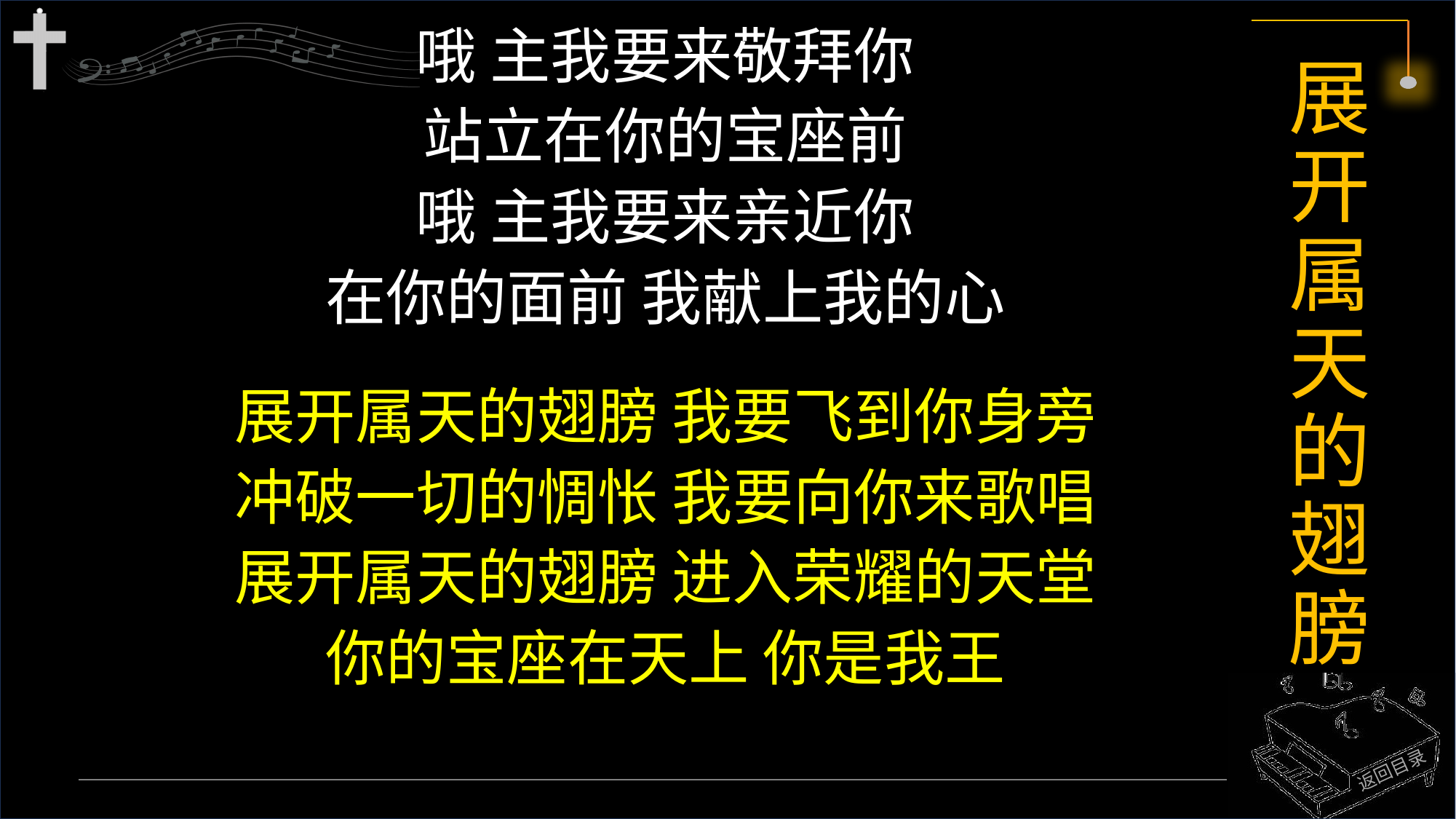

哦 主我要来敬拜你
站立在你的宝座前
哦 主我要来亲近你
在你的面前 我献上我的心

展开属天的翅膀 我要飞到你身旁
冲破一切的惆怅 我要向你来歌唱
展开属天的翅膀 进入荣耀的天堂
你的宝座在天上 你是我王
# 展开属天的翅膀